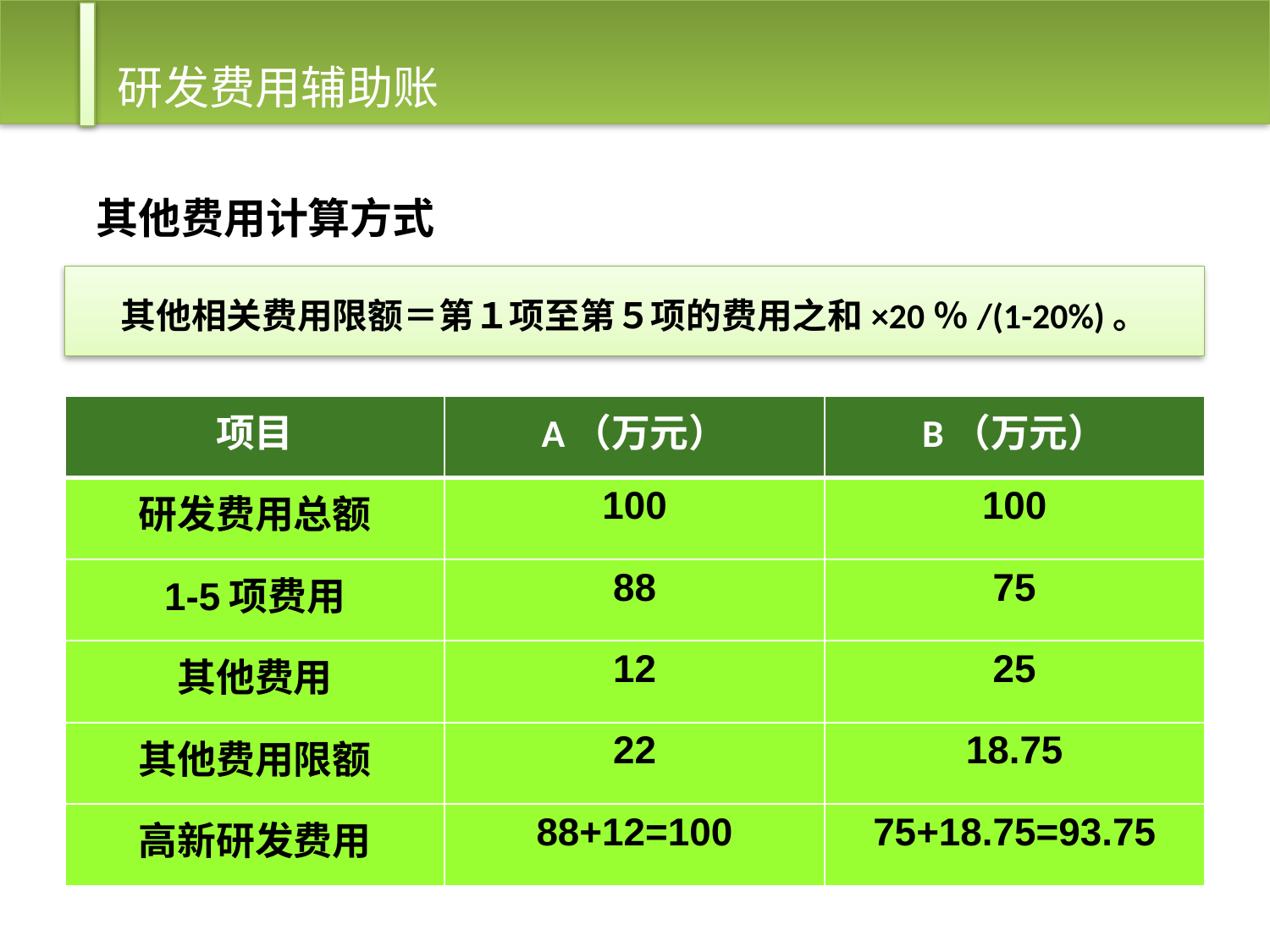

研发费用辅助账
其他费用计算方式
其他相关费用限额＝第１项至第５项的费用之和×20％/(1-20%)。
| 项目 | A（万元） | B（万元） |
| --- | --- | --- |
| 研发费用总额 | 100 | 100 |
| 1-5项费用 | 88 | 75 |
| 其他费用 | 12 | 25 |
| 其他费用限额 | 22 | 18.75 |
| 高新研发费用 | 88+12=100 | 75+18.75=93.75 |